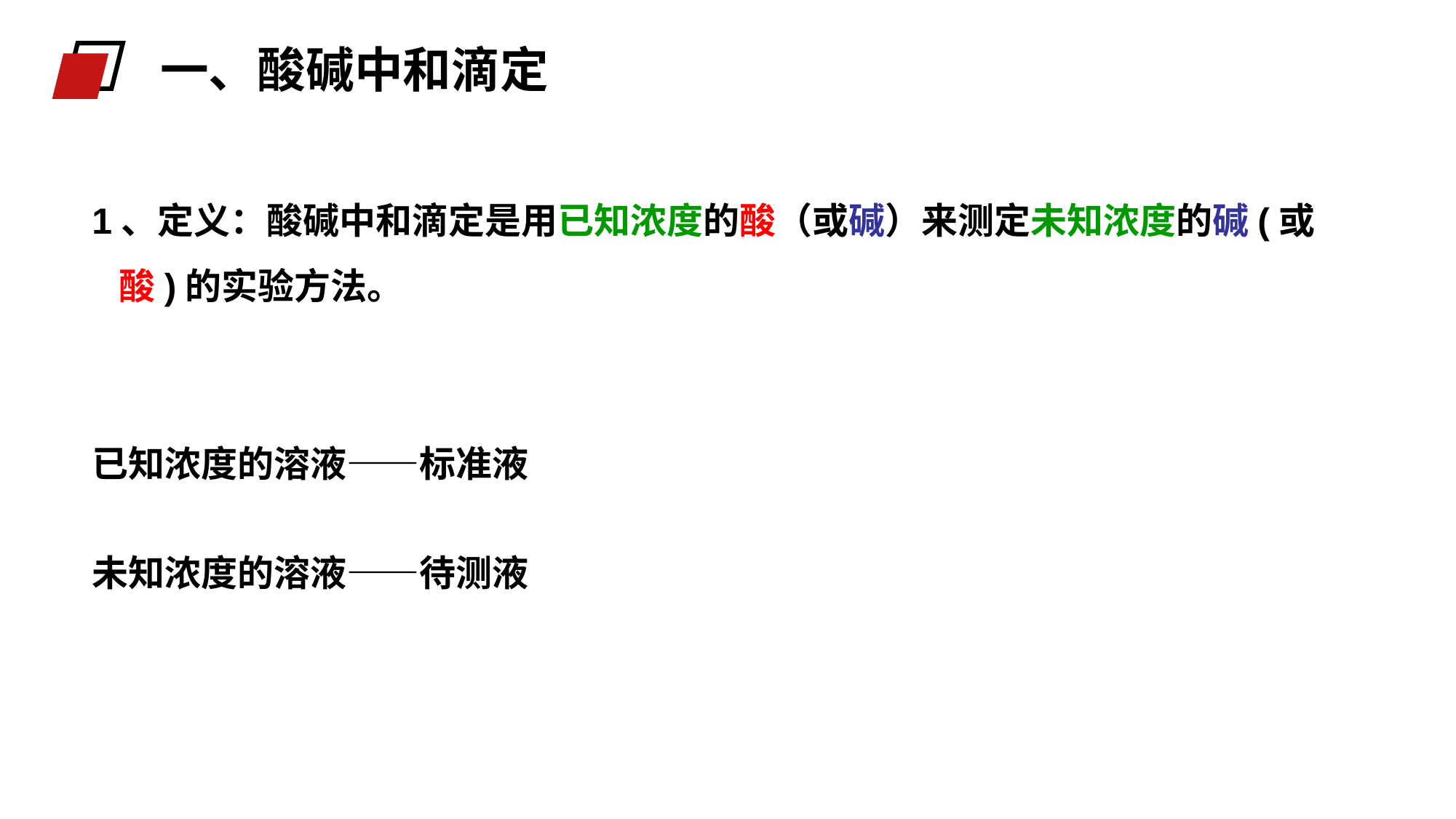

一、酸碱中和滴定
1、定义：酸碱中和滴定是用已知浓度的酸（或碱）来测定未知浓度的碱(或酸)的实验方法。
已知浓度的溶液——标准液
未知浓度的溶液——待测液